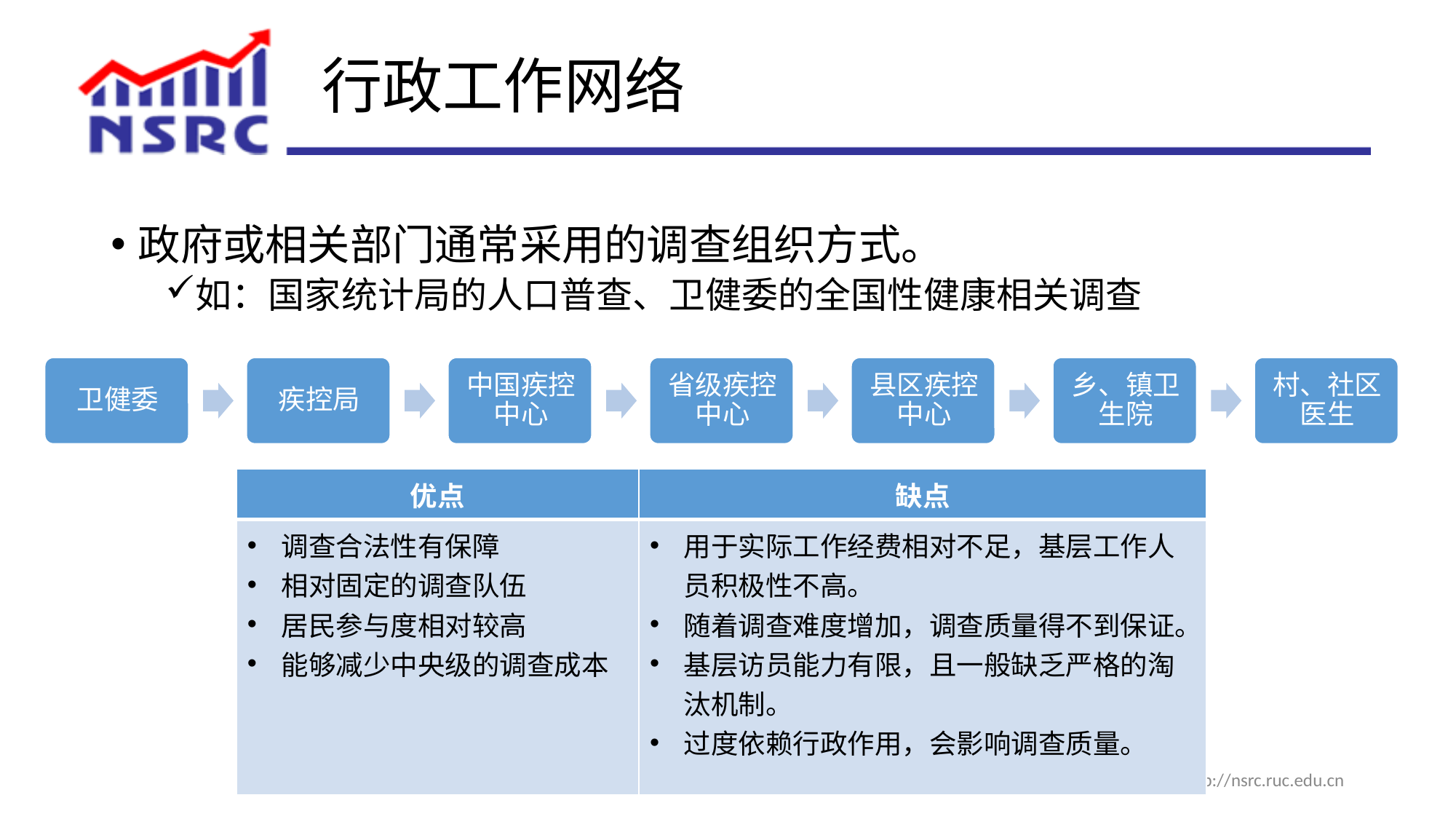

# 行政工作网络
政府或相关部门通常采用的调查组织方式。
如：国家统计局的人口普查、卫健委的全国性健康相关调查

卫健委

疾控局

中国疾控中心

省级疾控中心

县区疾控中心

乡、镇卫生院

村、社区医生
| 优点 | 缺点 |
| --- | --- |
| 调查合法性有保障 相对固定的调查队伍 居民参与度相对较高 能够减少中央级的调查成本 | 用于实际工作经费相对不足，基层工作人员积极性不高。 随着调查难度增加，调查质量得不到保证。 基层访员能力有限，且一般缺乏严格的淘汰机制。 过度依赖行政作用，会影响调查质量。 |